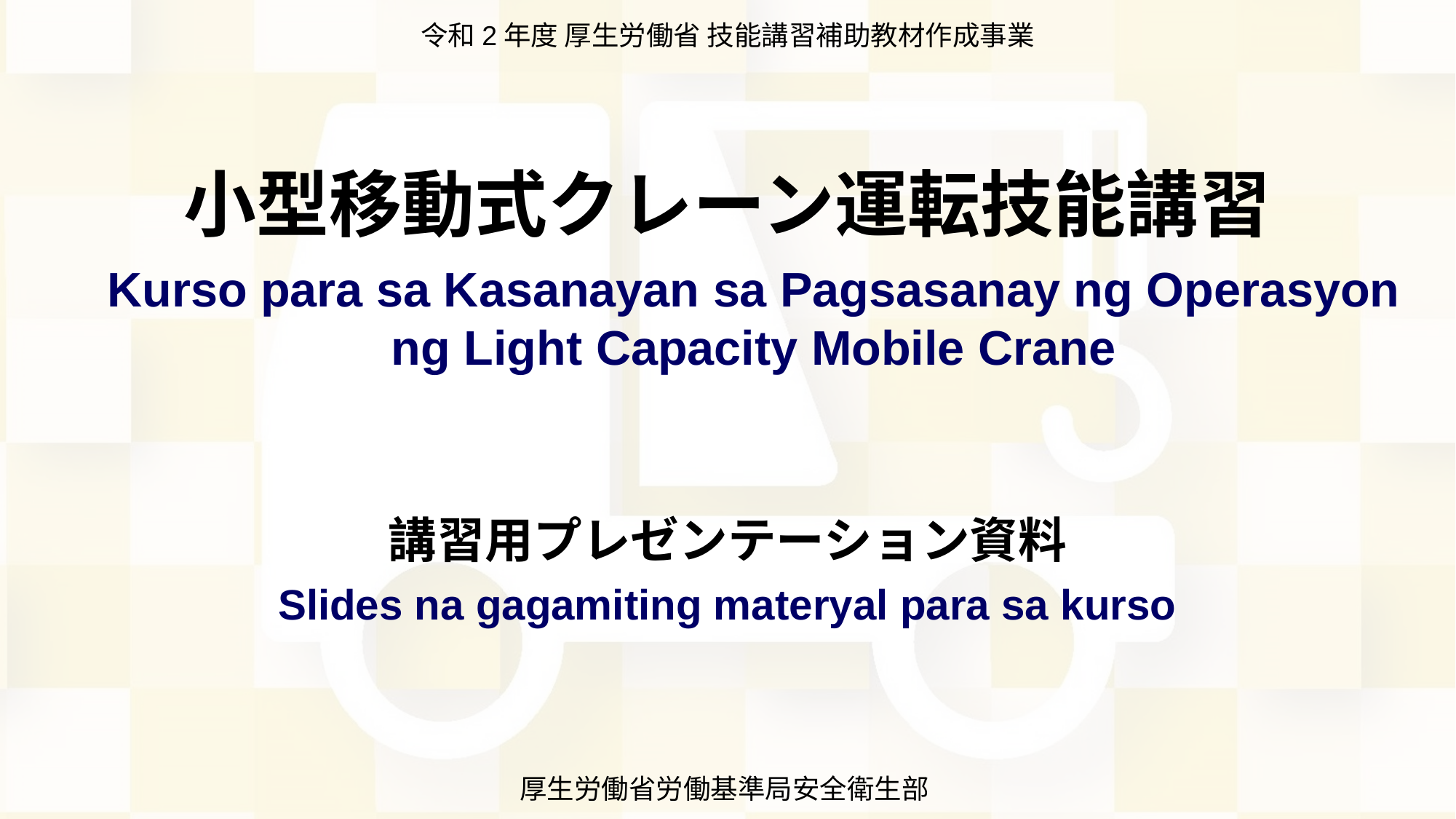

令和2年度 厚生労働省 技能講習補助教材作成事業
小型移動式クレーン運転技能講習
Kurso para sa Kasanayan sa Pagsasanay ng Operasyon ng Light Capacity Mobile Crane
講習用プレゼンテーション資料
Slides na gagamiting materyal para sa kurso
厚生労働省労働基準局安全衛生部